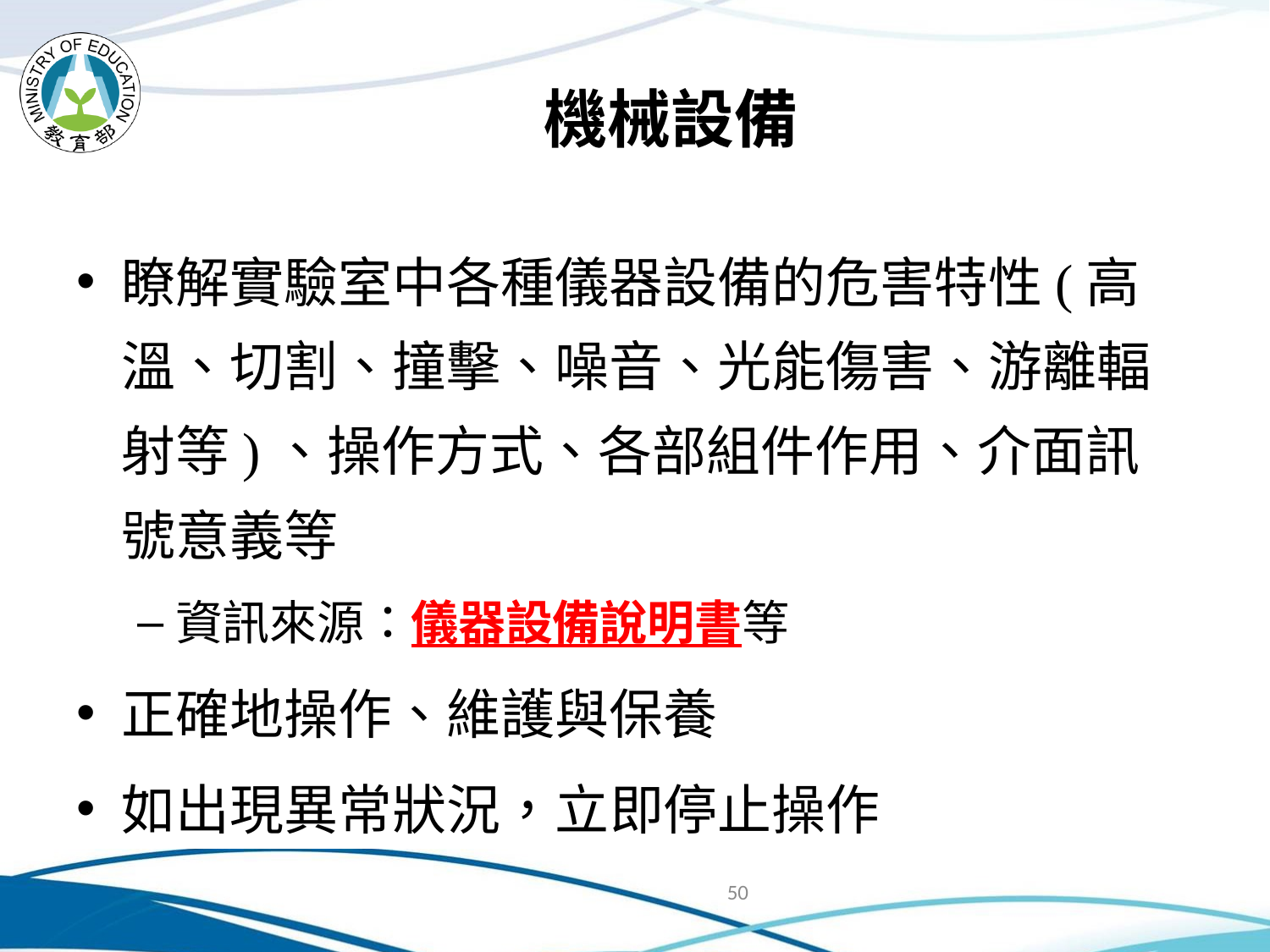

# 機械設備
瞭解實驗室中各種儀器設備的危害特性(高溫、切割、撞擊、噪音、光能傷害、游離輻射等)、操作方式、各部組件作用、介面訊號意義等
資訊來源：儀器設備說明書等
正確地操作、維護與保養
如出現異常狀況，立即停止操作

50